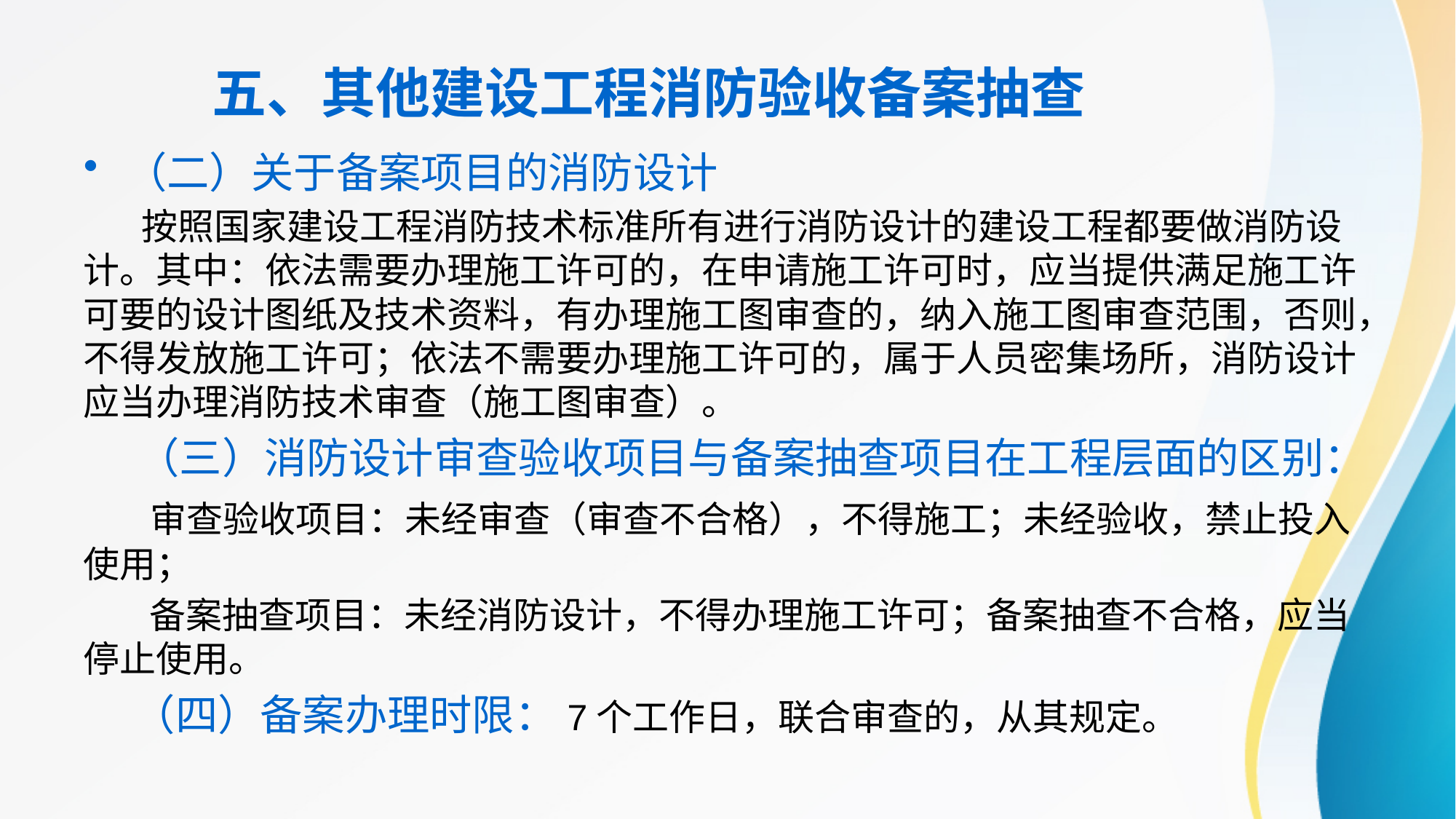

# 五、其他建设工程消防验收备案抽查
（二）关于备案项目的消防设计
      按照国家建设工程消防技术标准所有进行消防设计的建设工程都要做消防设计。其中：依法需要办理施工许可的，在申请施工许可时，应当提供满足施工许可要的设计图纸及技术资料，有办理施工图审查的，纳入施工图审查范围，否则，不得发放施工许可；依法不需要办理施工许可的，属于人员密集场所，消防设计应当办理消防技术审查（施工图审查）。
     （三）消防设计审查验收项目与备案抽查项目在工程层面的区别：
      审查验收项目：未经审查（审查不合格），不得施工；未经验收，禁止投入使用；
       备案抽查项目：未经消防设计，不得办理施工许可；备案抽查不合格，应当停止使用。
     （四）备案办理时限：7个工作日，联合审查的，从其规定。